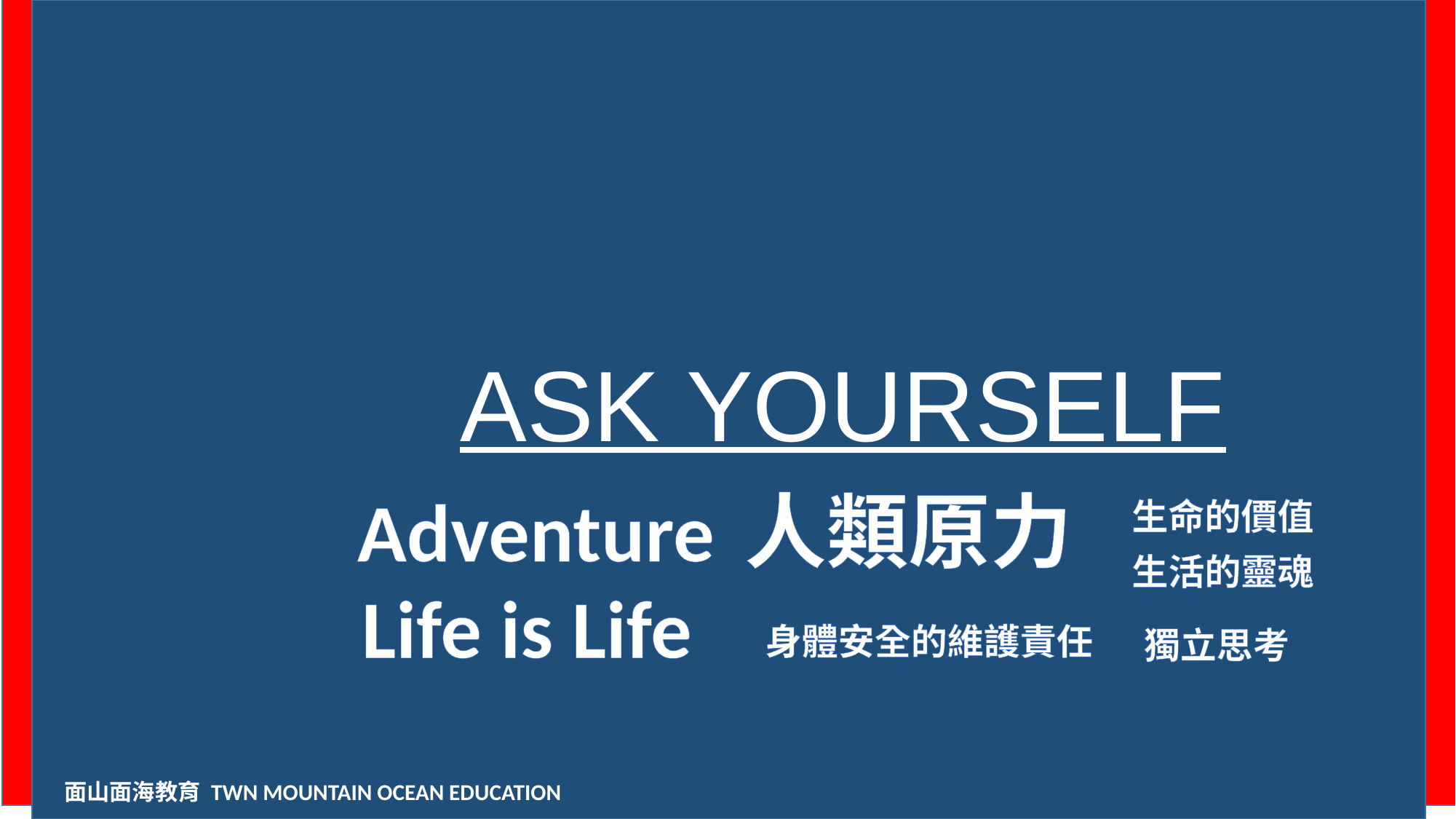

# ASK YOURSELF

Adventure
人類原力
生命的價值
生活的靈魂
Life is Life
身體安全的維護責任
獨立思考
面山面海教育 TWN MOUNTAIN OCEAN EDUCATION